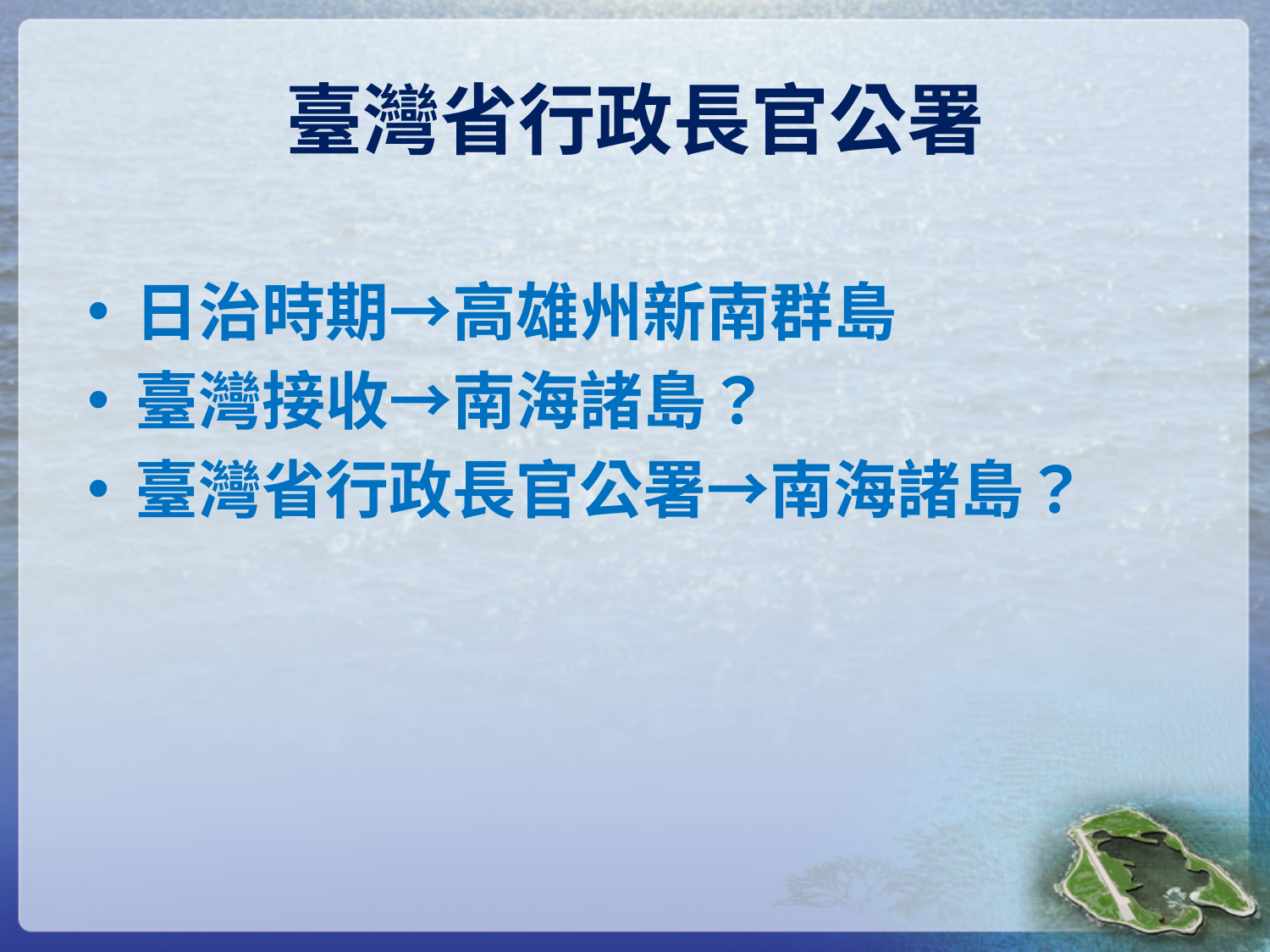

# 臺灣省行政長官公署
日治時期→高雄州新南群島
臺灣接收→南海諸島？
臺灣省行政長官公署→南海諸島？